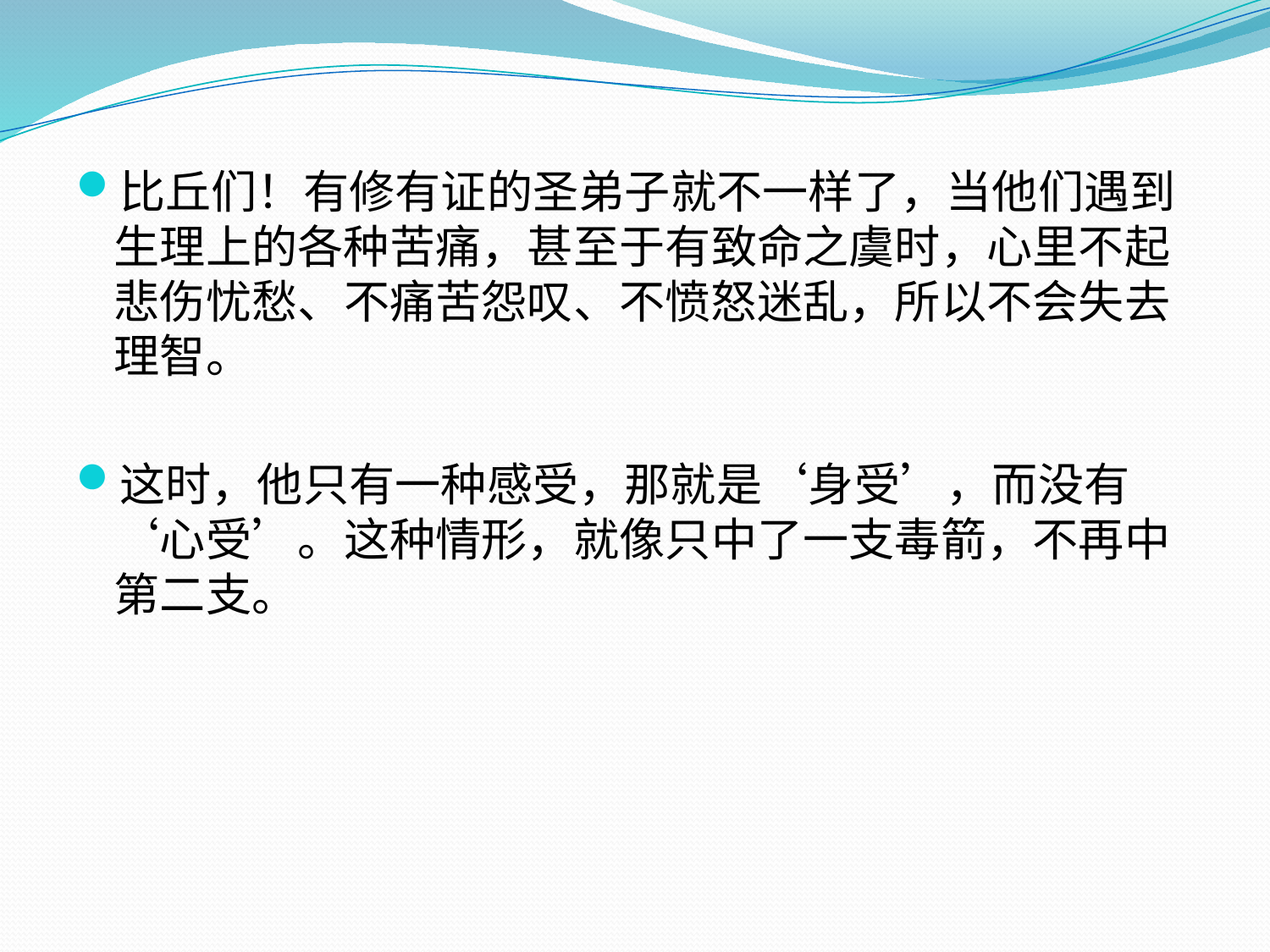

比丘们！有修有证的圣弟子就不一样了，当他们遇到生理上的各种苦痛，甚至于有致命之虞时，心里不起悲伤忧愁、不痛苦怨叹、不愤怒迷乱，所以不会失去理智。

这时，他只有一种感受，那就是‘身受’，而没有‘心受’。这种情形，就像只中了一支毒箭，不再中第二支。